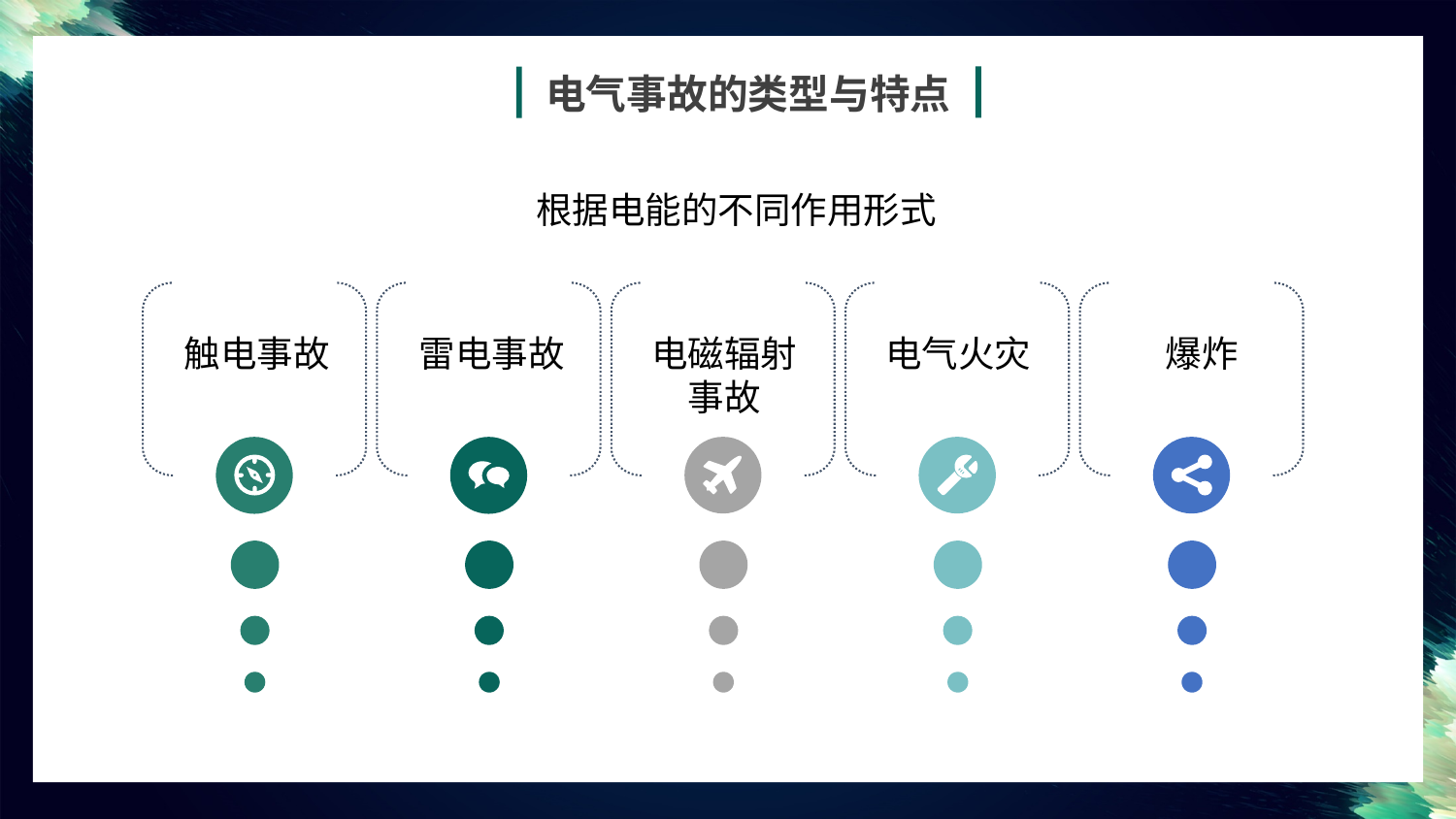

电气事故的类型与特点

根据电能的不同作用形式

触电事故
雷电事故
电磁辐射
事故
电气火灾
爆炸